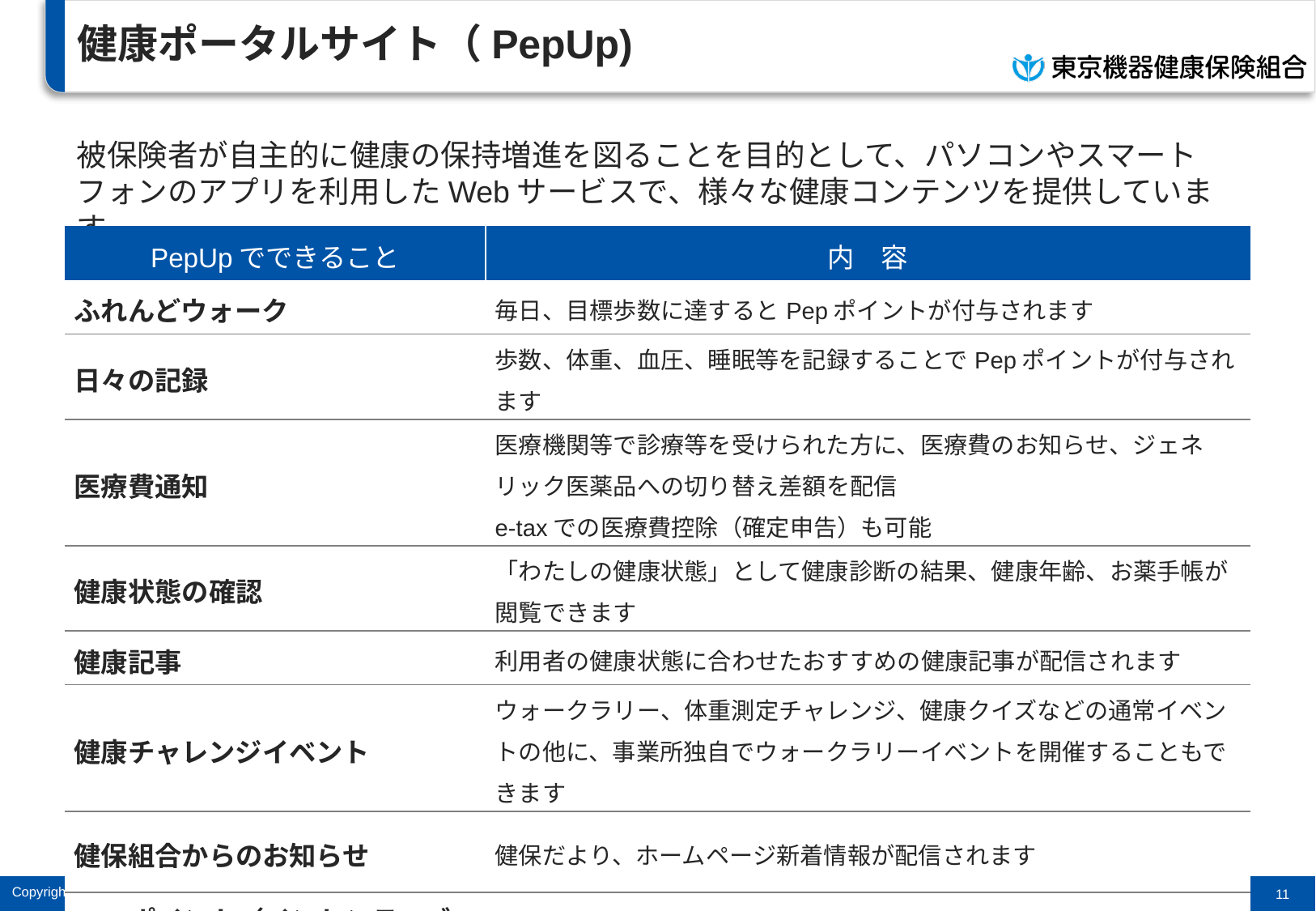

# 健康ポータルサイト（PepUp)
被保険者が自主的に健康の保持増進を図ることを目的として、パソコンやスマートフォンのアプリを利用したWebサービスで、様々な健康コンテンツを提供しています。
| PepUpでできること | 内　容 |
| --- | --- |
| ふれんどウォーク | 毎日、目標歩数に達するとPepポイントが付与されます |
| 日々の記録 | 歩数、体重、血圧、睡眠等を記録することでPepポイントが付与されます |
| 医療費通知 | 医療機関等で診療等を受けられた方に、医療費のお知らせ、ジェネリック医薬品への切り替え差額を配信 e-taxでの医療費控除（確定申告）も可能 |
| 健康状態の確認 | 「わたしの健康状態」として健康診断の結果、健康年齢、お薬手帳が閲覧できます |
| 健康記事 | 利用者の健康状態に合わせたおすすめの健康記事が配信されます |
| 健康チャレンジイベント | ウォークラリー、体重測定チャレンジ、健康クイズなどの通常イベントの他に、事業所独自でウォークラリーイベントを開催することもできます |
| 健保組合からのお知らせ | 健保だより、ホームページ新着情報が配信されます |
| Pepポイント（インセンティブ ポイント）の付与・商品との交換 | 取得したPepポイントは健康に関連した商品と交換することができます |

11